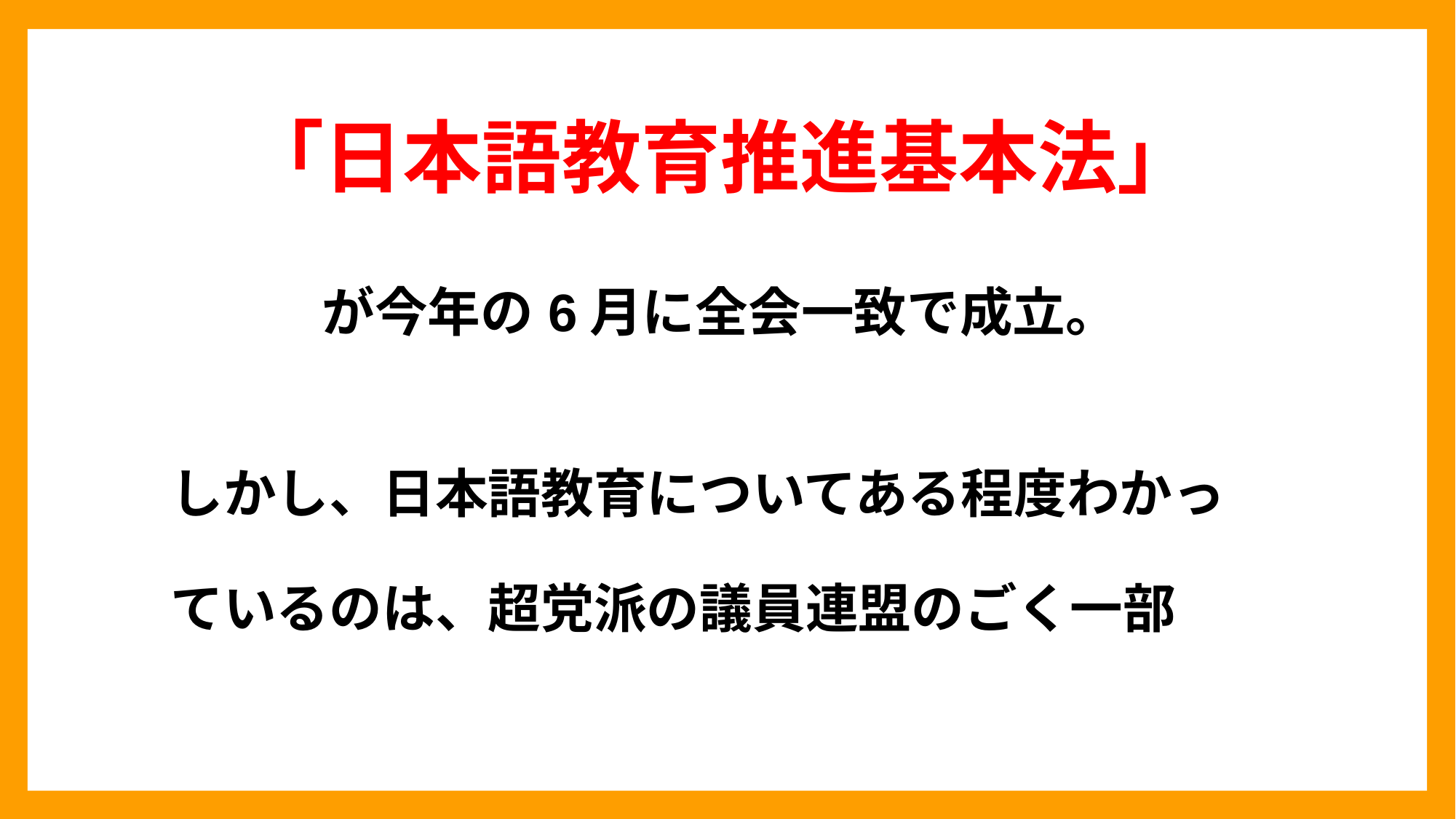

「日本語教育推進基本法」

が今年の6月に全会一致で成立。

しかし、日本語教育についてある程度わかっているのは、超党派の議員連盟のごく一部